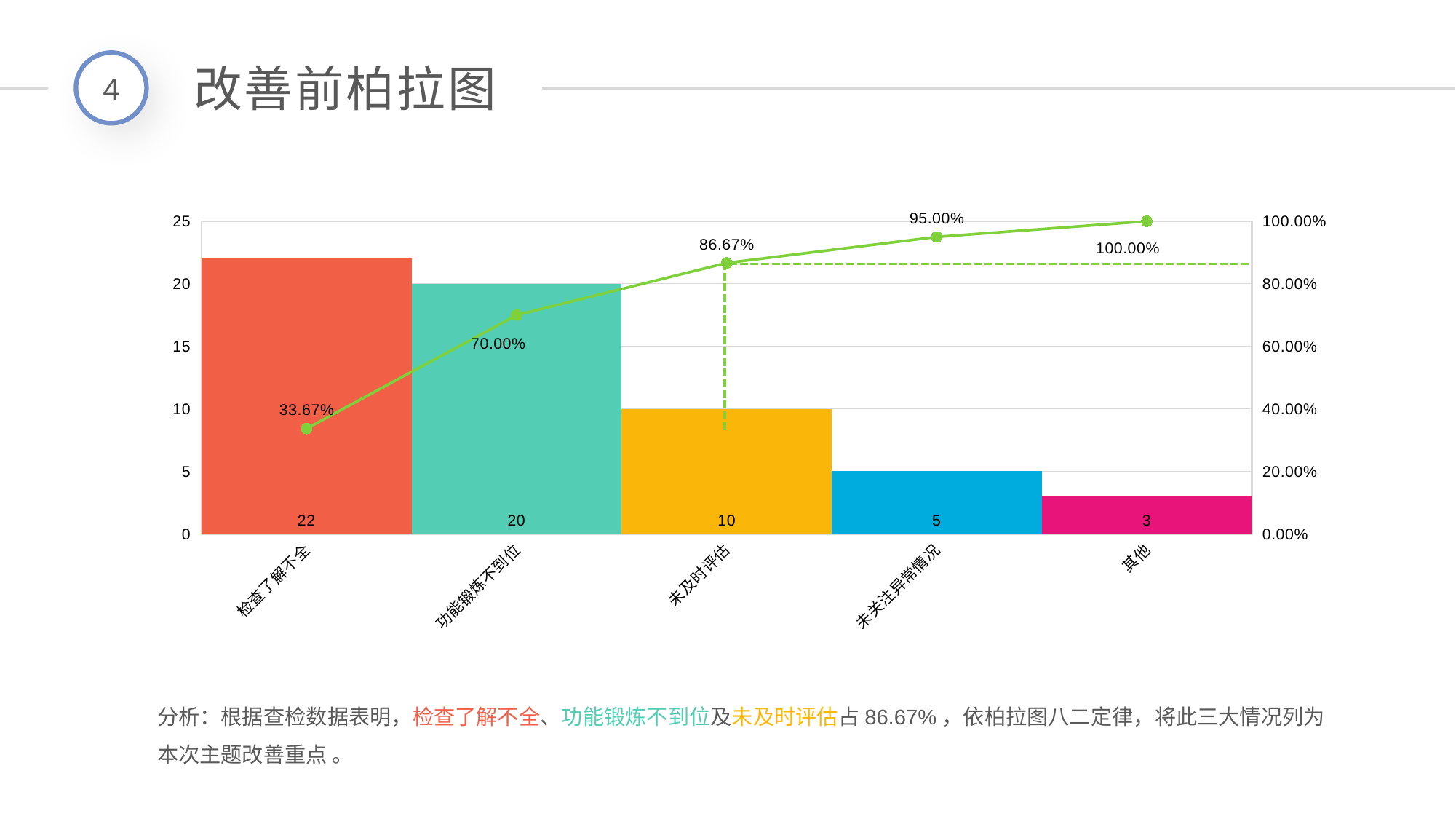

4
改善前柏拉图

### Chart

| Category | 发生数 | 累计百分比 |
|---|---|---|
| 检查了解不全 | 22.0 | 0.33670000000000005 |
| 功能锻炼不到位 | 20.0 | 0.7000000000000001 |
| 未及时评估 | 10.0 | 0.8667000000000001 |
| 未关注异常情况 | 5.0 | 0.9500000000000001 |
| 其他 | 3.0 | 1.0 |
分析：根据查检数据表明，检查了解不全、功能锻炼不到位及未及时评估占86.67%，依柏拉图八二定律，将此三大情况列为本次主题改善重点 。
延时符